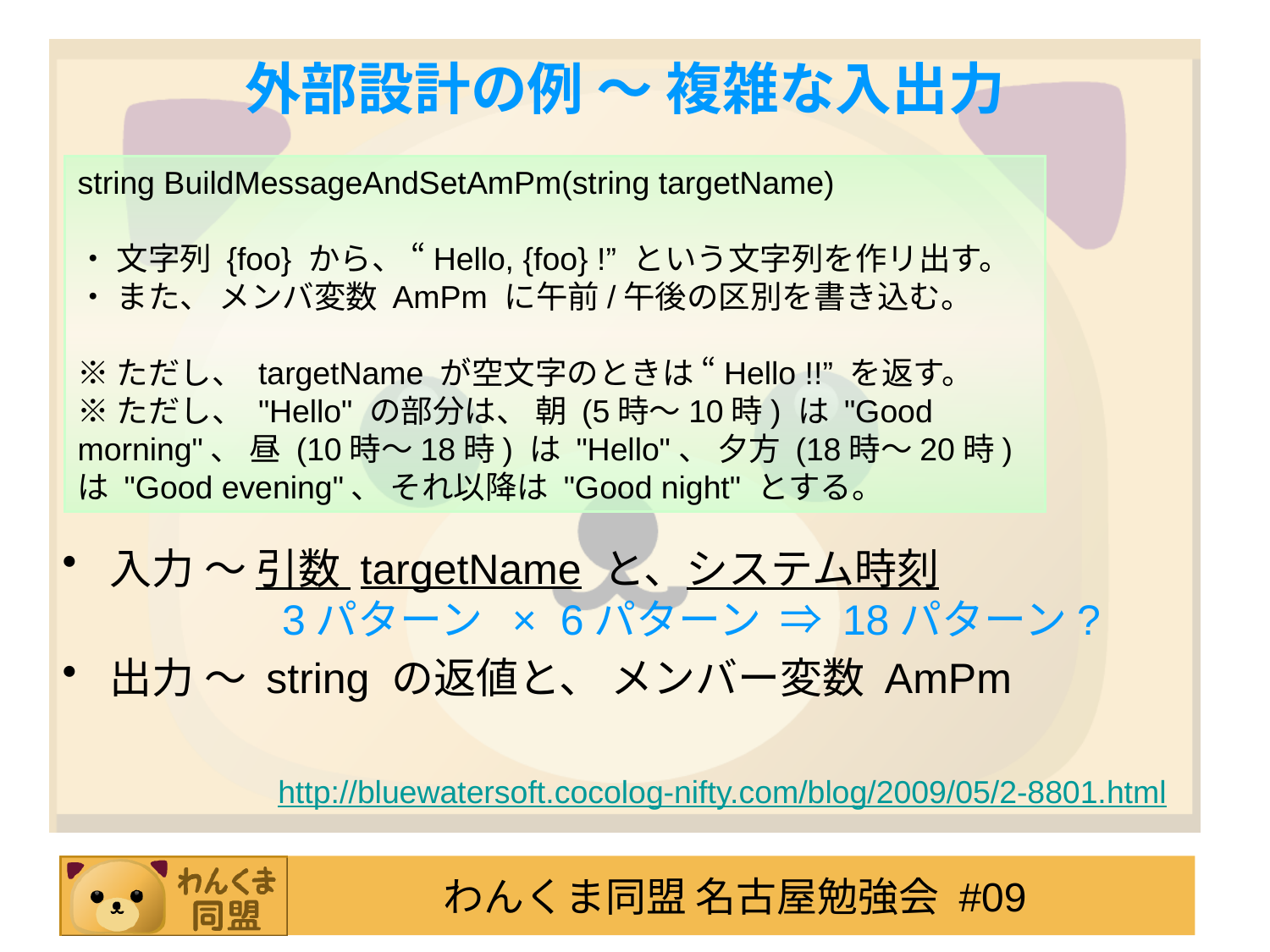

# 外部設計の例 ～ 複雑な入出力

入力 ～ 引数 targetName と、システム時刻
                 3パターン  ×  6パターン  ⇒ 18パターン?
出力 ～ string の返値と、 メンバー変数 AmPm
string BuildMessageAndSetAmPm(string targetName)
・ 文字列 {foo} から、 “Hello, {foo} !” という文字列を作リ出す。
・ また、 メンバ変数 AmPm に午前/午後の区別を書き込む。
※ ただし、 targetName が空文字のときは “Hello !!” を返す。
※ ただし、 "Hello" の部分は、 朝 (5時～10時) は "Good morning"、 昼 (10時～18時) は "Hello"、 夕方 (18時～20時) は "Good evening"、 それ以降は "Good night" とする。
http://bluewatersoft.cocolog-nifty.com/blog/2009/05/2-8801.html